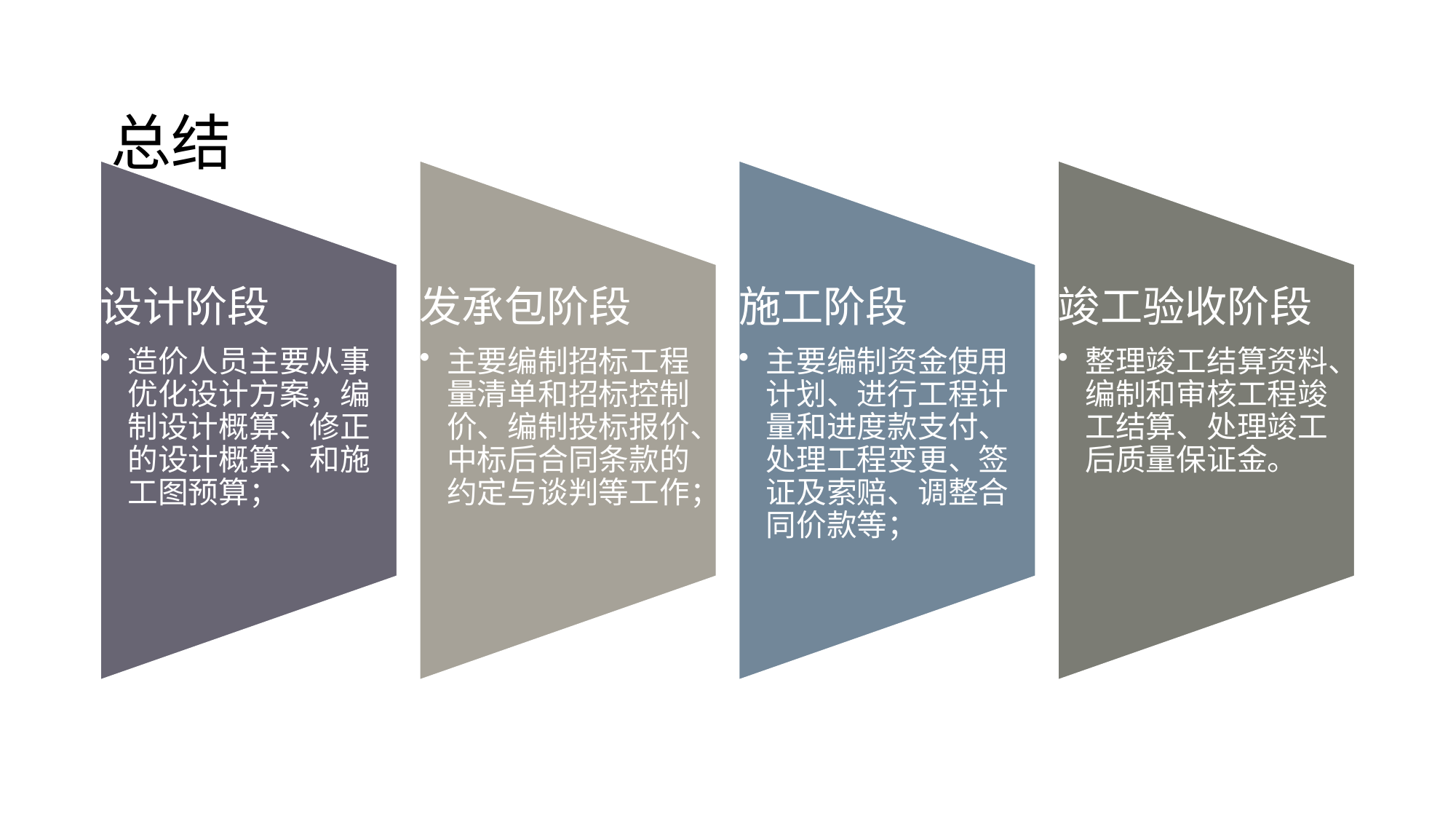

# 总结
设计阶段
造价人员主要从事优化设计方案，编制设计概算、修正的设计概算、和施工图预算；
发承包阶段
主要编制招标工程量清单和招标控制价、编制投标报价、中标后合同条款的约定与谈判等工作；
施工阶段
主要编制资金使用计划、进行工程计量和进度款支付、处理工程变更、签证及索赔、调整合同价款等；
竣工验收阶段
整理竣工结算资料、编制和审核工程竣工结算、处理竣工后质量保证金。